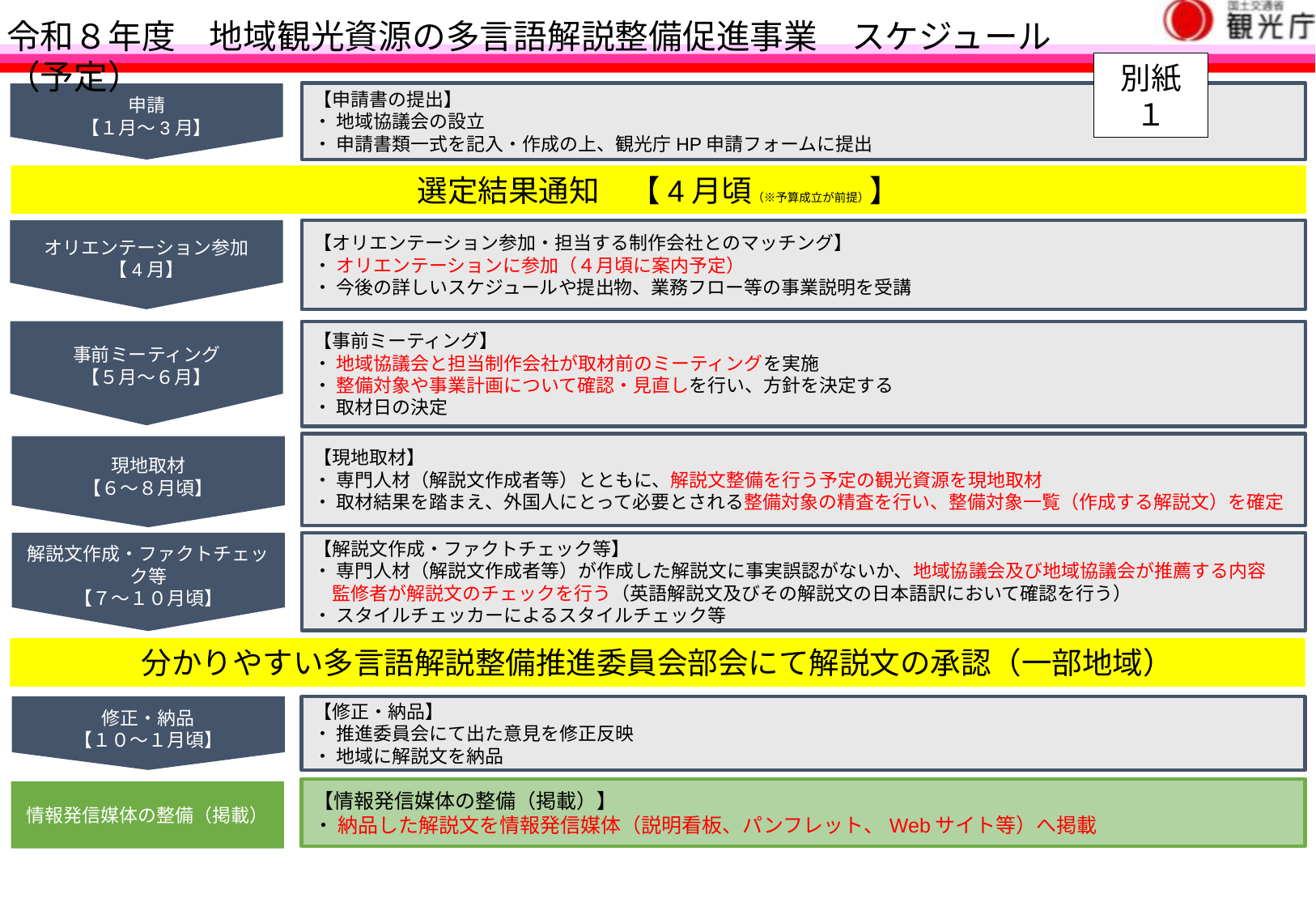

申請
【１月～3月】
令和８年度　地域観光資源の多言語解説整備促進事業　スケジュール（予定）
別紙１
【申請書の提出】
・ 地域協議会の設立
・ 申請書類一式を記入・作成の上、観光庁HP申請フォームに提出
オリエンテーション参加
【4月】
選定結果通知　【4月頃（※予算成立が前提）】
【オリエンテーション参加・担当する制作会社とのマッチング】
・ オリエンテーションに参加（４月頃に案内予定）
・ 今後の詳しいスケジュールや提出物、業務フロー等の事業説明を受講
事前ミーティング
【５月～６月】
【事前ミーティング】
・ 地域協議会と担当制作会社が取材前のミーティングを実施
・ 整備対象や事業計画について確認・見直しを行い、方針を決定する
・ 取材日の決定
現地取材
【６～８月頃】
【現地取材】
・ 専門人材（解説文作成者等）とともに、解説文整備を行う予定の観光資源を現地取材
・ 取材結果を踏まえ、外国人にとって必要とされる整備対象の精査を行い、整備対象一覧（作成する解説文）を確定
解説文作成・ファクトチェック等
【７～１０月頃】
【解説文作成・ファクトチェック等】
・ 専門人材（解説文作成者等）が作成した解説文に事実誤認がないか、地域協議会及び地域協議会が推薦する内容
　監修者が解説文のチェックを行う（英語解説文及びその解説文の日本語訳において確認を行う）
・ スタイルチェッカーによるスタイルチェック等
修正・納品
【１０～１月頃】
分かりやすい多言語解説整備推進委員会部会にて解説文の承認（一部地域）
情報発信媒体の整備（掲載）
【修正・納品】
・ 推進委員会にて出た意見を修正反映
・ 地域に解説文を納品
【情報発信媒体の整備（掲載）】
・ 納品した解説文を情報発信媒体（説明看板、パンフレット、Webサイト等）へ掲載